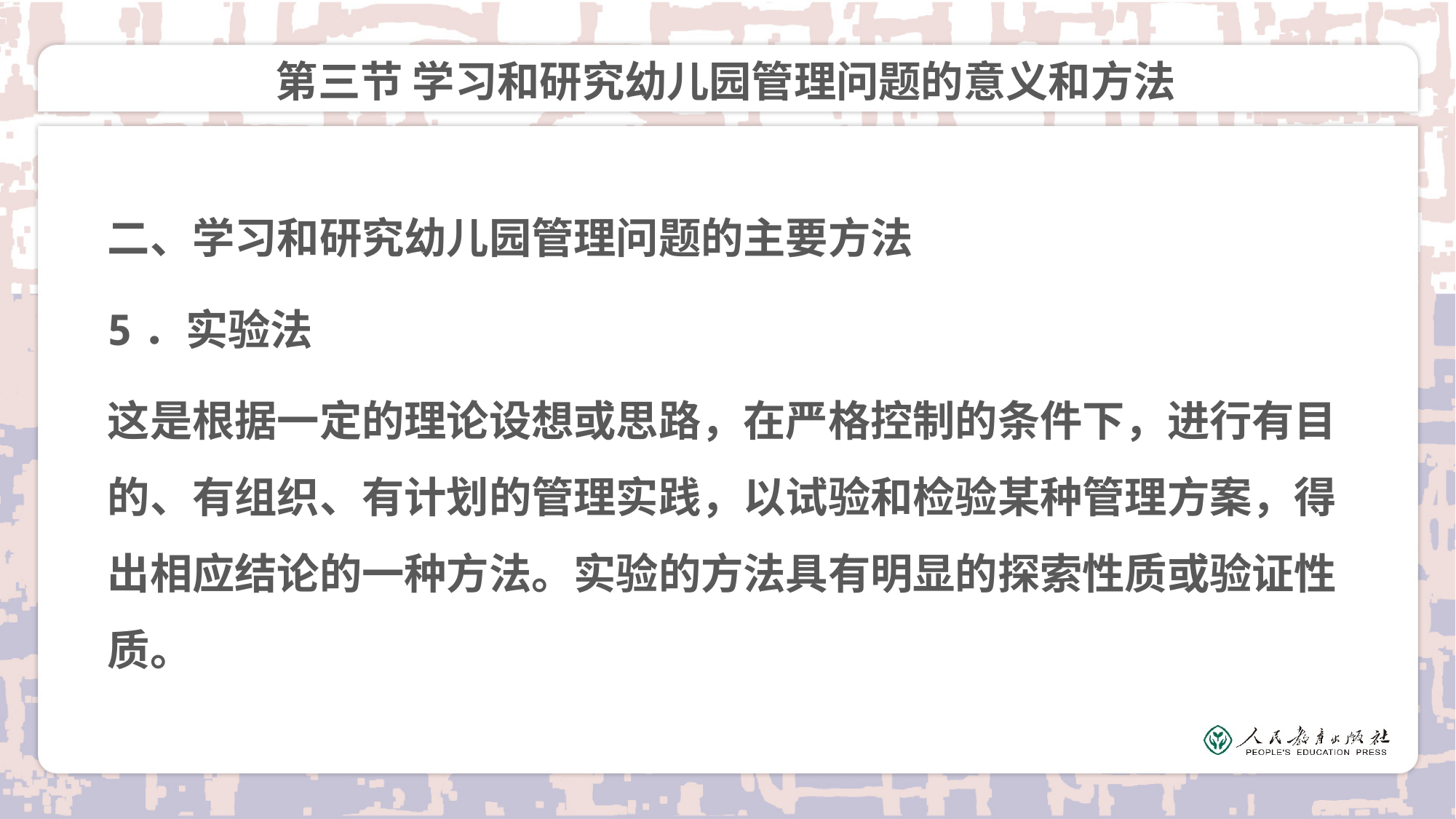

# 第三节 学习和研究幼儿园管理问题的意义和方法
二、学习和研究幼儿园管理问题的主要方法
5．实验法
这是根据一定的理论设想或思路，在严格控制的条件下，进行有目的、有组织、有计划的管理实践，以试验和检验某种管理方案，得出相应结论的一种方法。实验的方法具有明显的探索性质或验证性质。